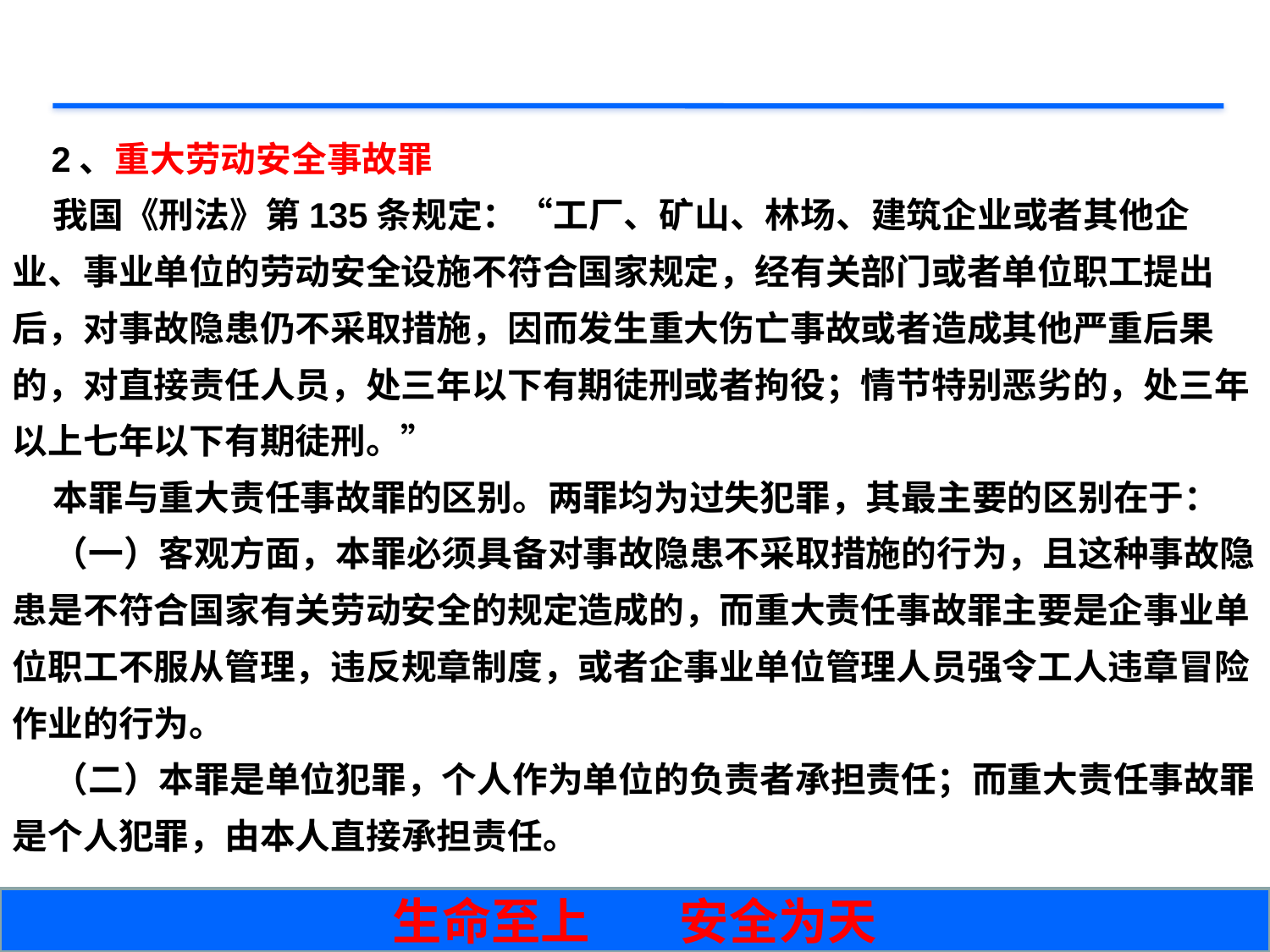

2、重大劳动安全事故罪
    我国《刑法》第135条规定：“工厂、矿山、林场、建筑企业或者其他企业、事业单位的劳动安全设施不符合国家规定，经有关部门或者单位职工提出后，对事故隐患仍不采取措施，因而发生重大伤亡事故或者造成其他严重后果的，对直接责任人员，处三年以下有期徒刑或者拘役；情节特别恶劣的，处三年以上七年以下有期徒刑。”
    本罪与重大责任事故罪的区别。两罪均为过失犯罪，其最主要的区别在于：
    （一）客观方面，本罪必须具备对事故隐患不采取措施的行为，且这种事故隐患是不符合国家有关劳动安全的规定造成的，而重大责任事故罪主要是企事业单位职工不服从管理，违反规章制度，或者企事业单位管理人员强令工人违章冒险作业的行为。
    （二）本罪是单位犯罪，个人作为单位的负责者承担责任；而重大责任事故罪是个人犯罪，由本人直接承担责任。